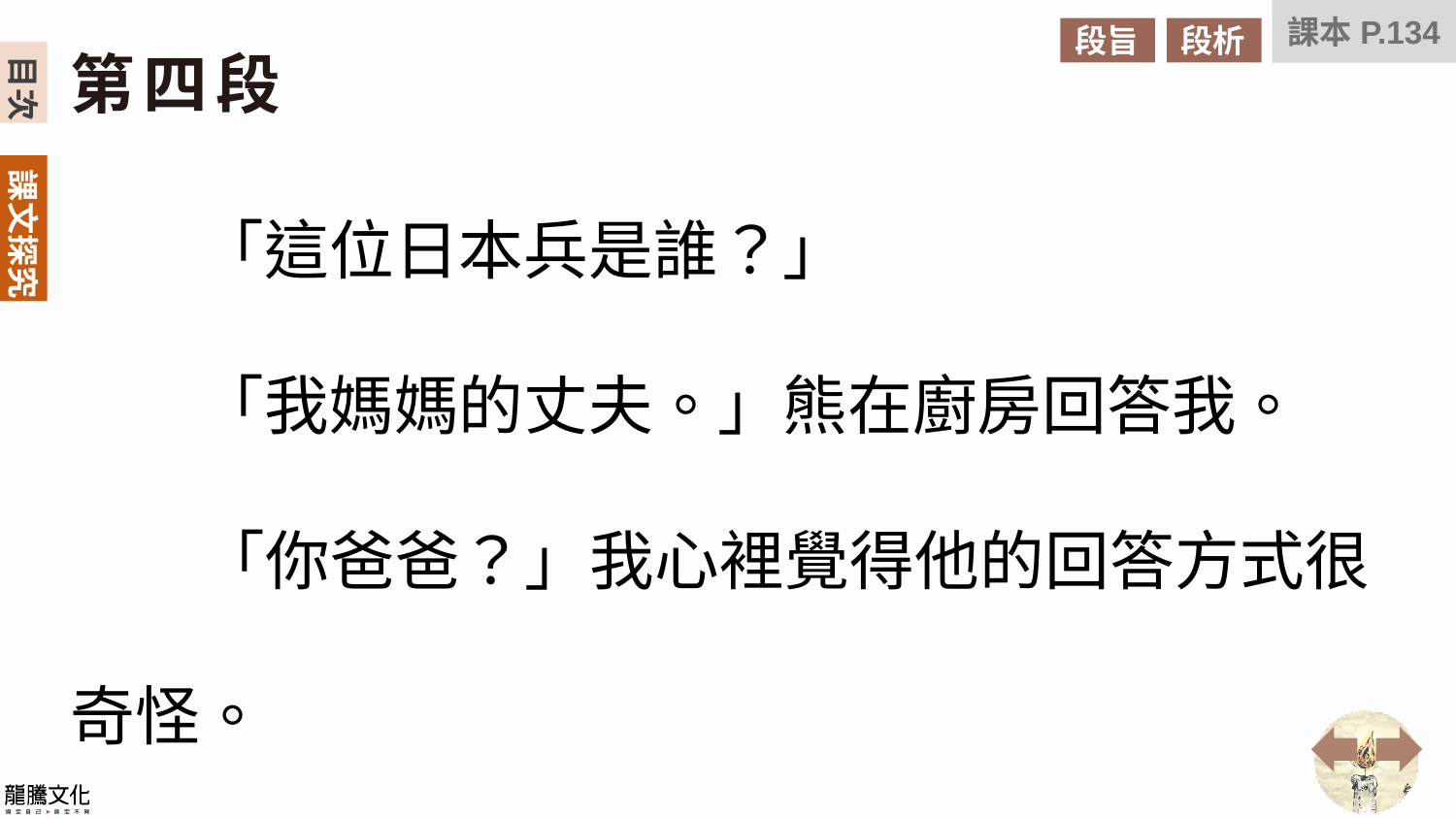

課本P.134
段旨
段析
第四段
　　「這位日本兵是誰？」
　　「我媽媽的丈夫。」熊在廚房回答我。
　　「你爸爸？」我心裡覺得他的回答方式很奇怪。